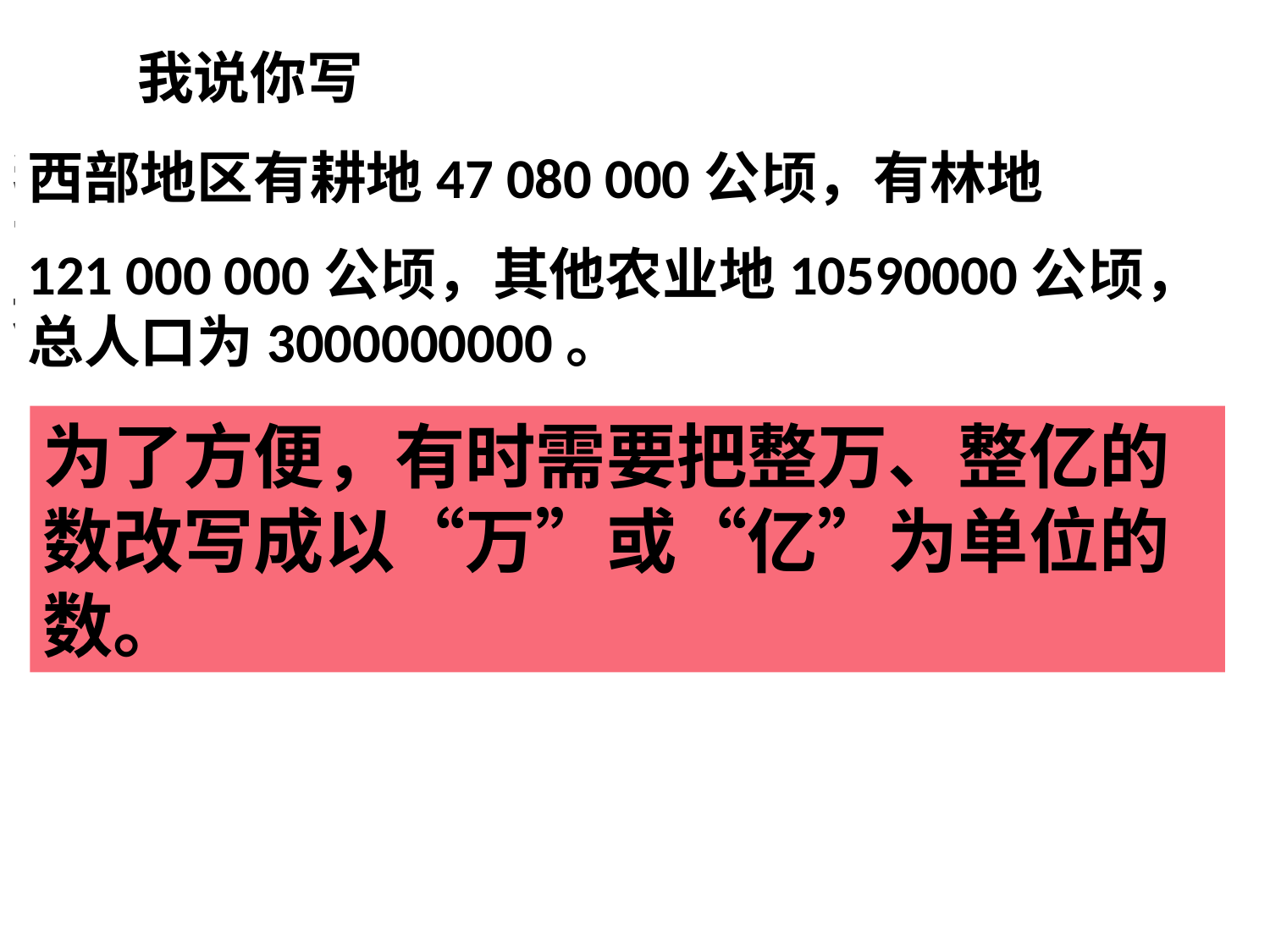

我说你写
我们国家从2000年起进行西部大开发，我国的西部有12个省、市、自治区，这里有丰富的土地资源，是我国21世纪重点开发的区域。
西部地区有耕地47 080 000公顷，有林地
121 000 000公顷，其他农业地10590000公顷，总人口为3000000000。
为了方便，有时需要把整万、整亿的数改写成以“万”或“亿”为单位的数。